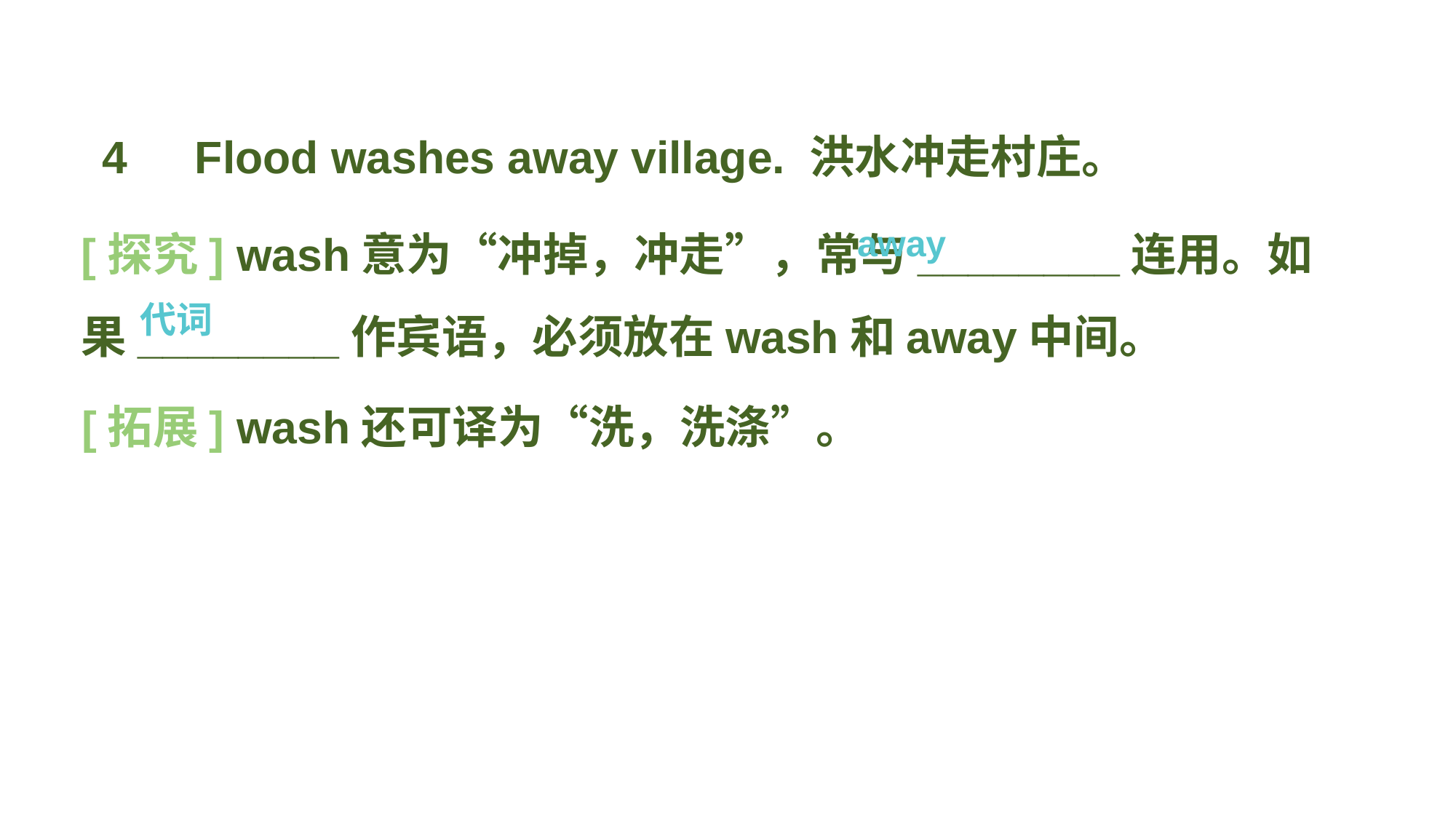

4　Flood washes away village. 洪水冲走村庄。
[探究] wash意为“冲掉，冲走”，常与________连用。如果________作宾语，必须放在wash和away中间。

away
代词
[拓展] wash还可译为“洗，洗涤”。